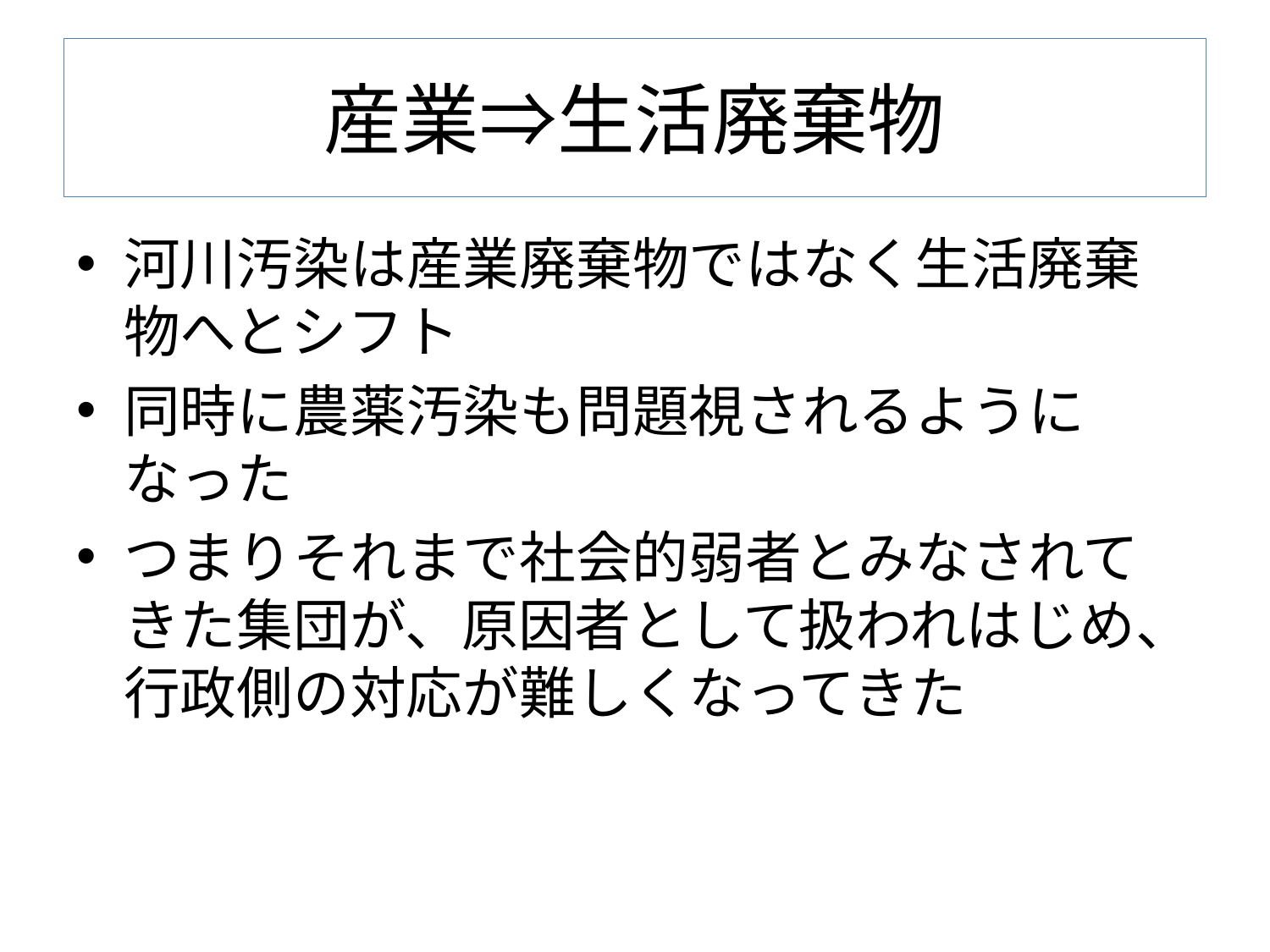

# 産業⇒生活廃棄物
河川汚染は産業廃棄物ではなく生活廃棄物へとシフト
同時に農薬汚染も問題視されるようになった
つまりそれまで社会的弱者とみなされてきた集団が、原因者として扱われはじめ、行政側の対応が難しくなってきた